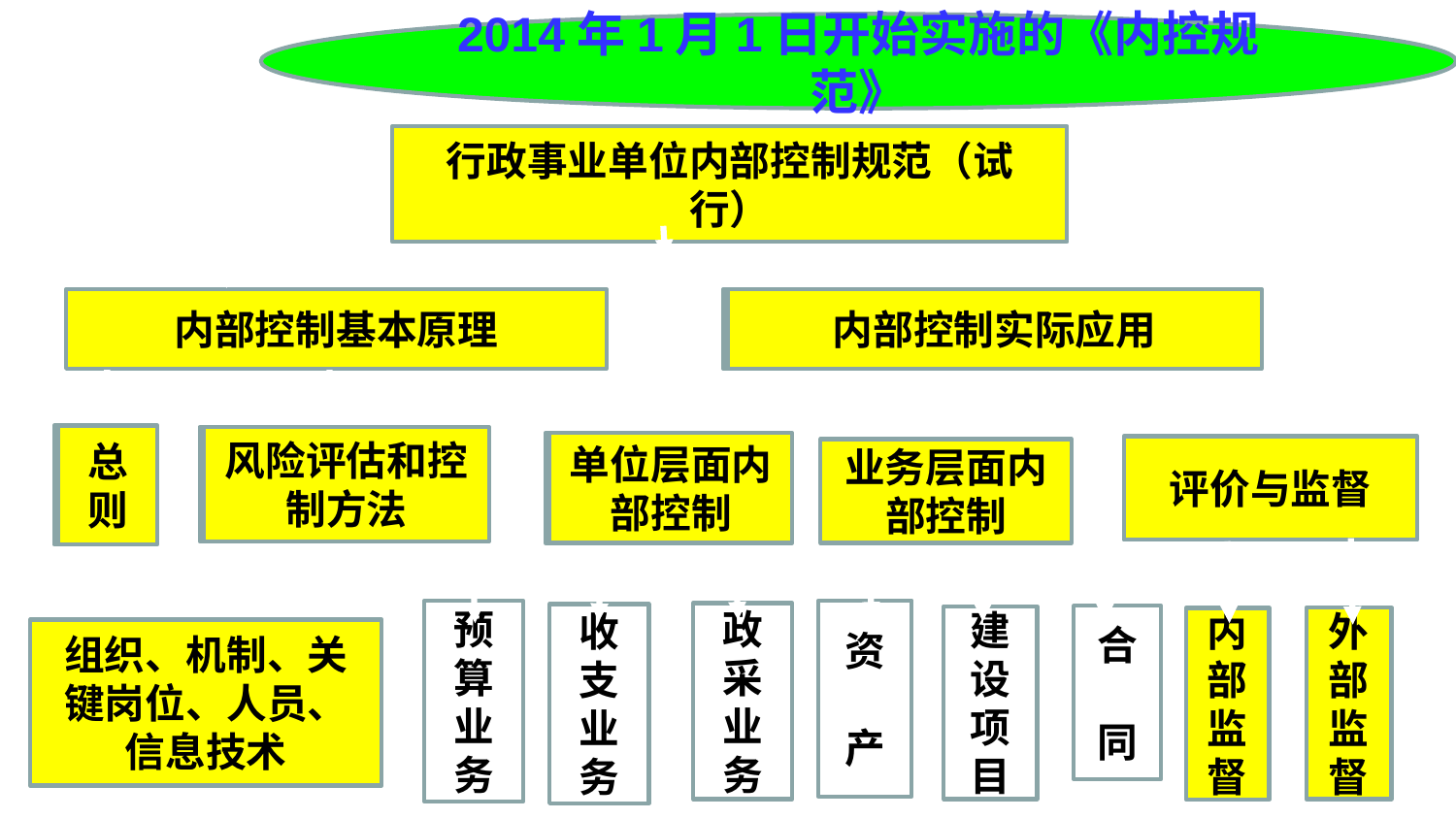

2014年1月1日开始实施的《内控规范》
行政事业单位内部控制规范（试行）

内部控制基本原理
内部控制实际应用
内部控制实际应用

总
则
总
则
风险评估和控制方法
风险评估和控制方法
单位层面内部控制
单位层面内部控制
评价与监督
业务层面内部控制

资

产
预算业务
政采业务
收支业务
合

同
建设项目
外部监督
内部监督
组织、机制、关键岗位、人员、信息技术